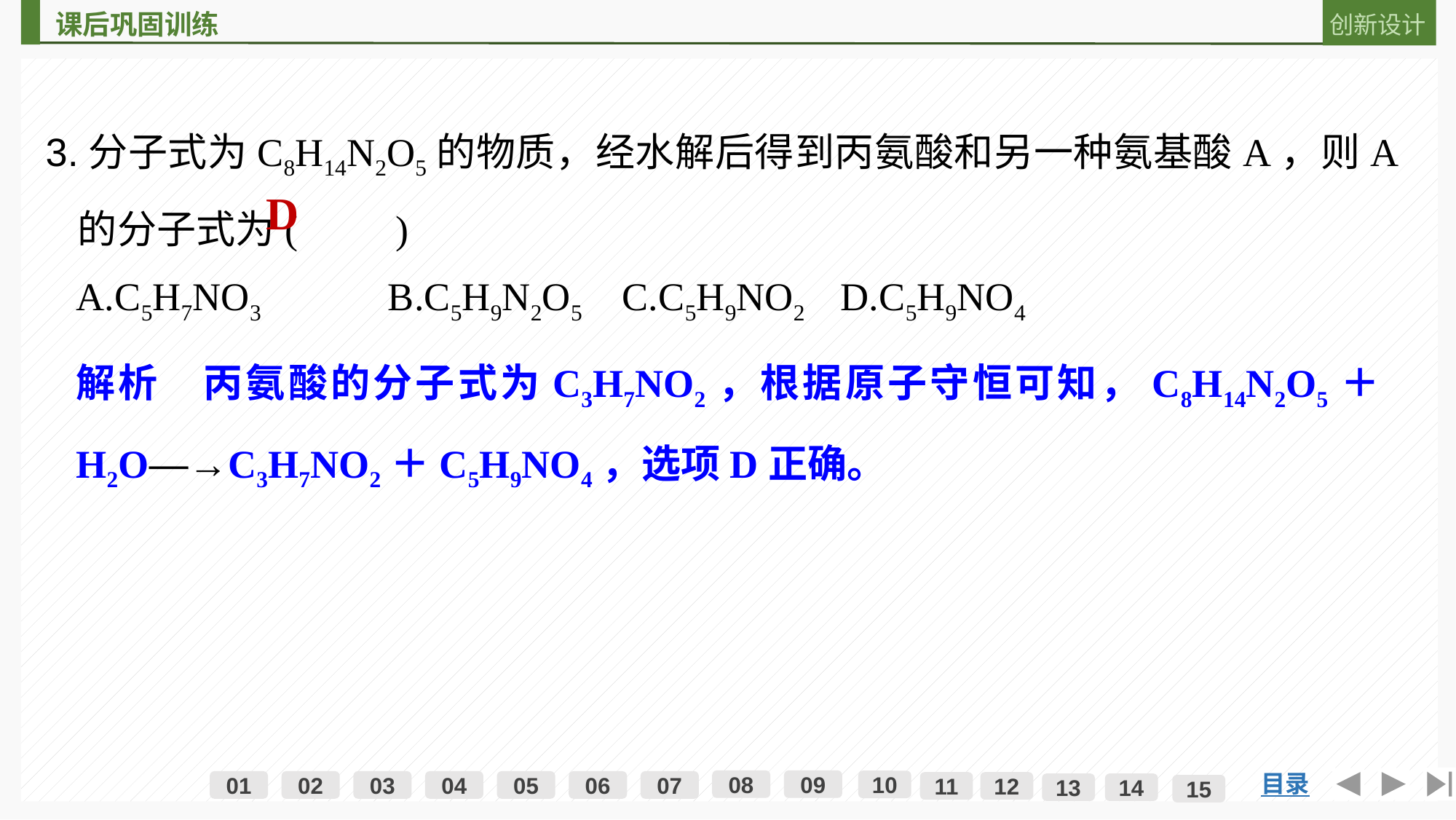

3.分子式为C8H14N2O5的物质，经水解后得到丙氨酸和另一种氨基酸A，则A的分子式为(　　)
D
A.C5H7NO3  	B.C5H9N2O5	C.C5H9NO2  	D.C5H9NO4
解析　丙氨酸的分子式为C3H7NO2，根据原子守恒可知，C8H14N2O5＋H2O―→C3H7NO2＋C5H9NO4，选项D正确。